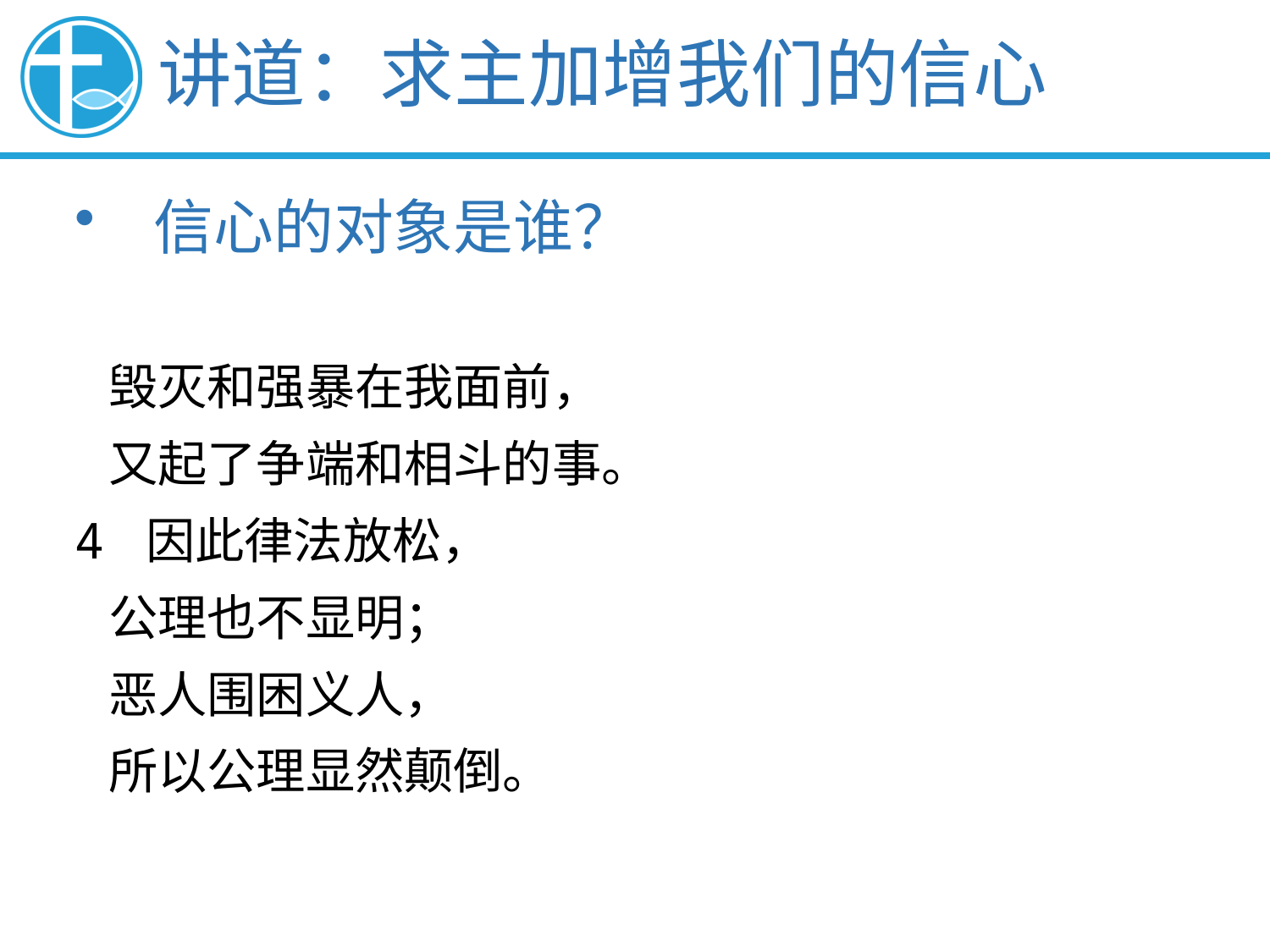

讲道：求主加增我们的信心
信心的对象是谁？

  毁灭和强暴在我面前，
  又起了争端和相斗的事。
4 因此律法放松，
  公理也不显明；
  恶人围困义人，
  所以公理显然颠倒。